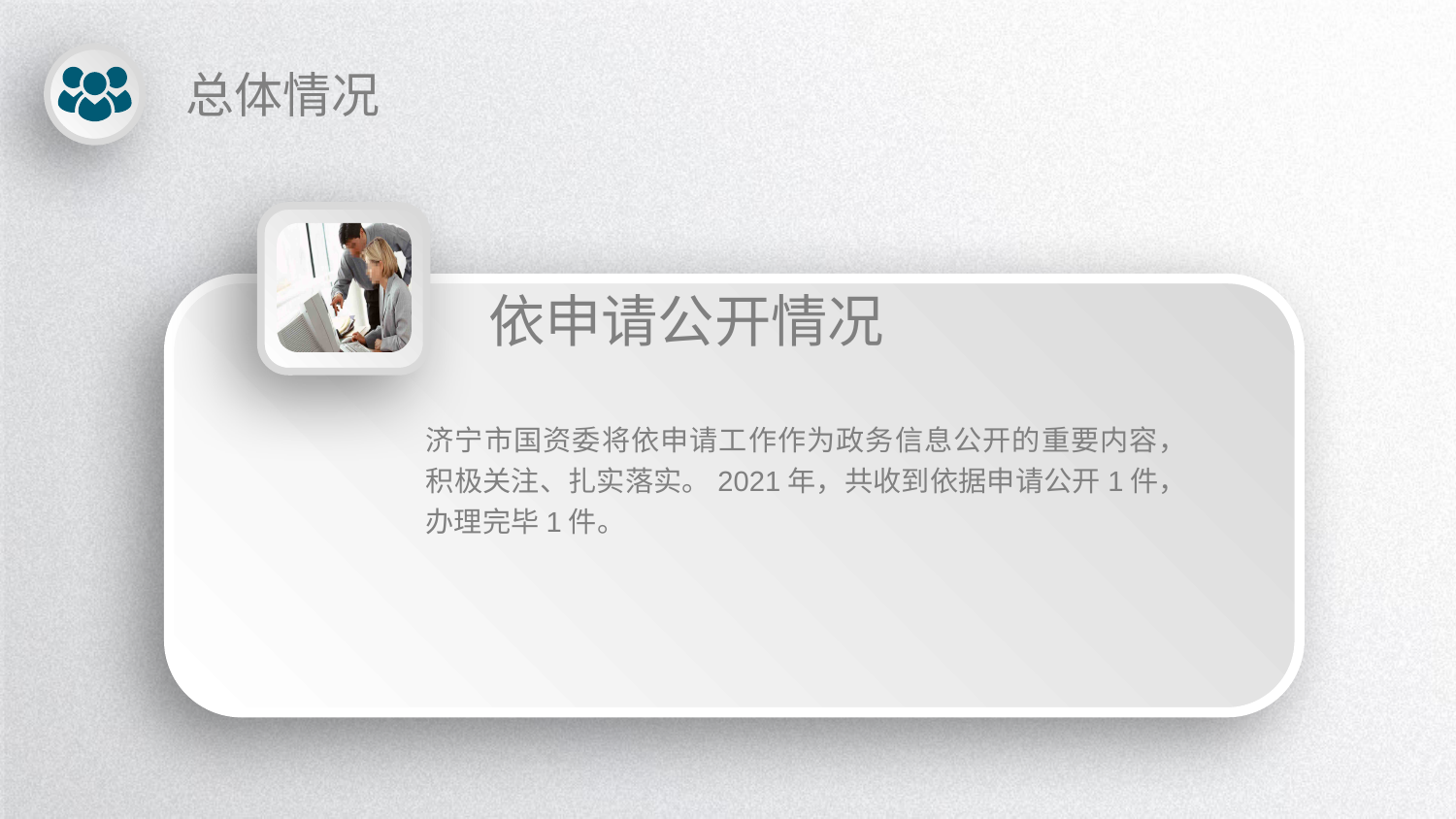

总体情况

依申请公开情况

济宁市国资委将依申请工作作为政务信息公开的重要内容，积极关注、扎实落实。2021年，共收到依据申请公开1件，办理完毕1件。